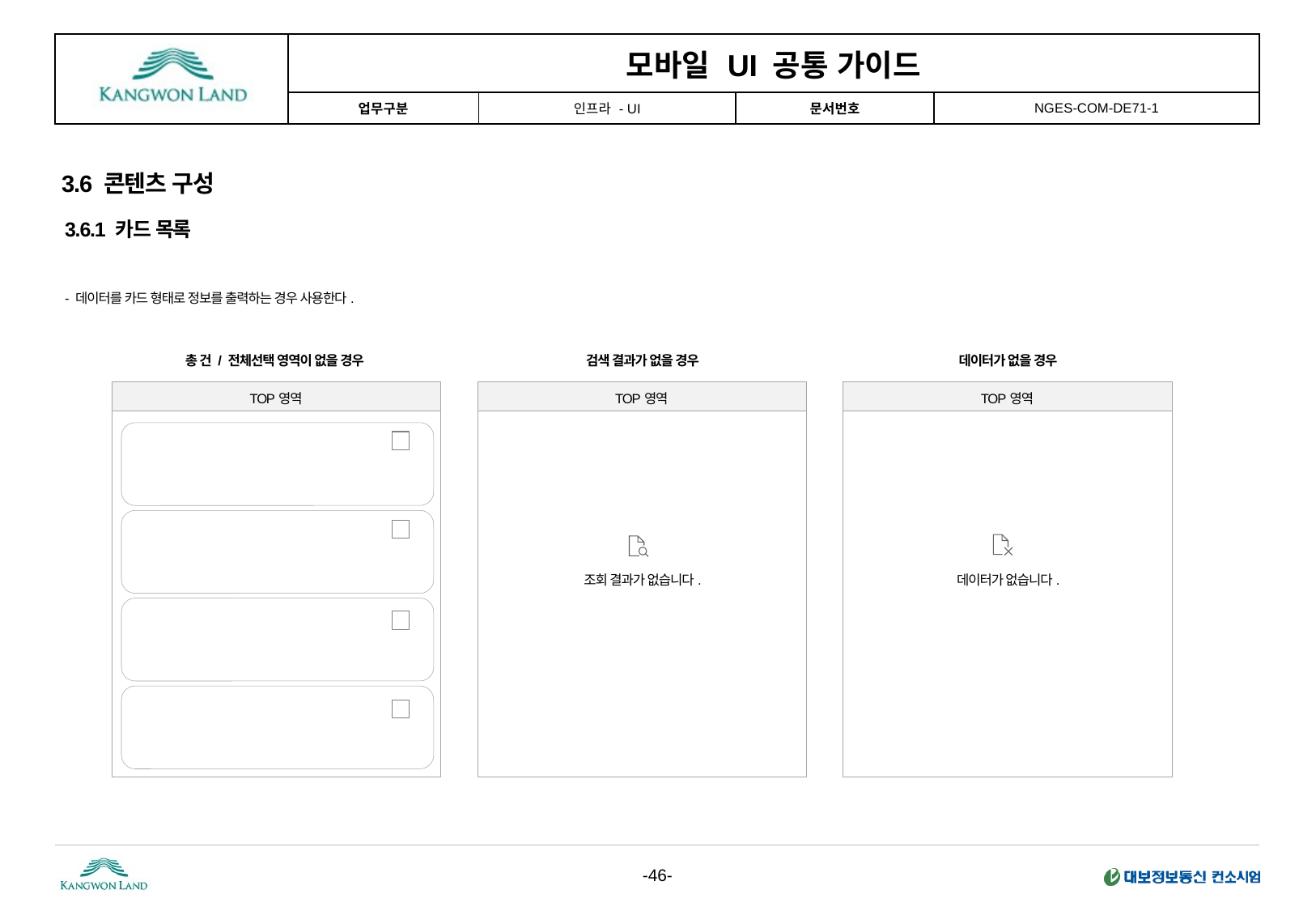

3.6 콘텐츠 구성
3.6.1 카드 목록
- 데이터를 카드 형태로 정보를 출력하는 경우 사용한다.
총 건 / 전체선택 영역이 없을 경우
검색 결과가 없을 경우
데이터가 없을 경우
TOP영역

TOP영역

TOP영역

조회 결과가 없습니다.
데이터가 없습니다.